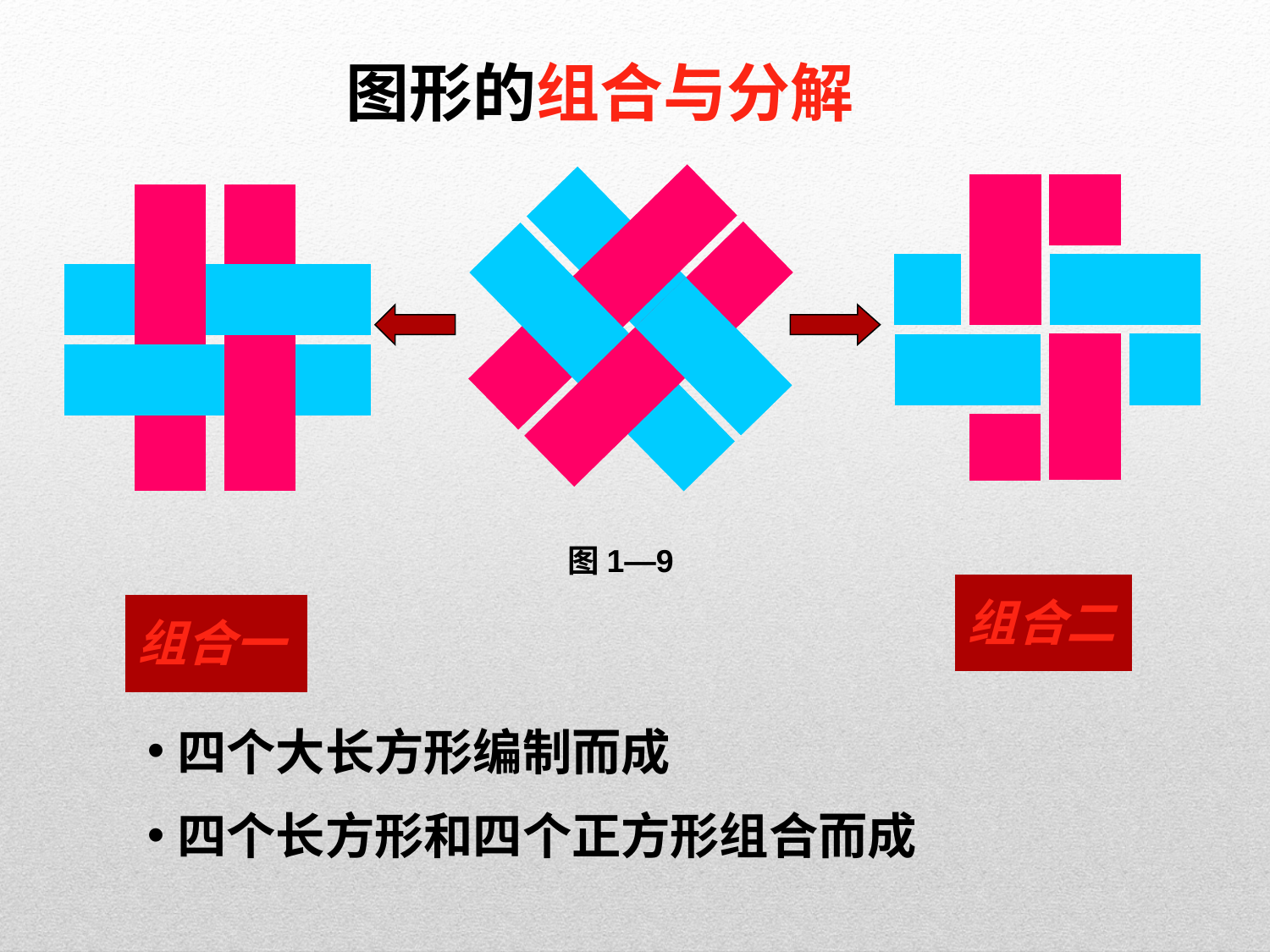

图形的组合与分解

图1—9

组合二

组合一
四个大长方形编制而成
四个长方形和四个正方形组合而成